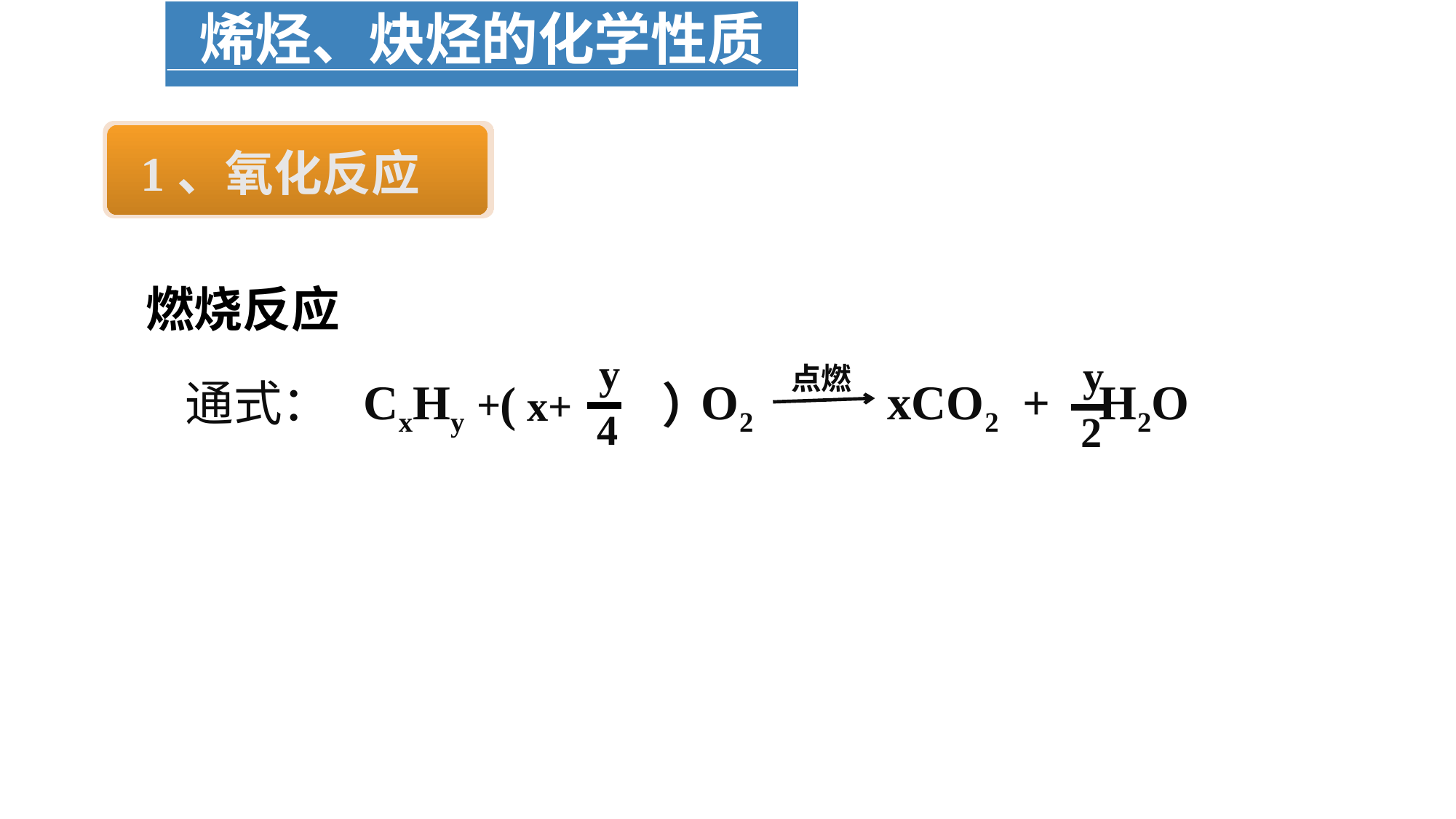

烯烃、炔烃的化学性质

1、氧化反应
燃烧反应
y
4
( x+
         ）
y
2
点燃
通式：
CxHy +                   O2           xCO2  +    H2O